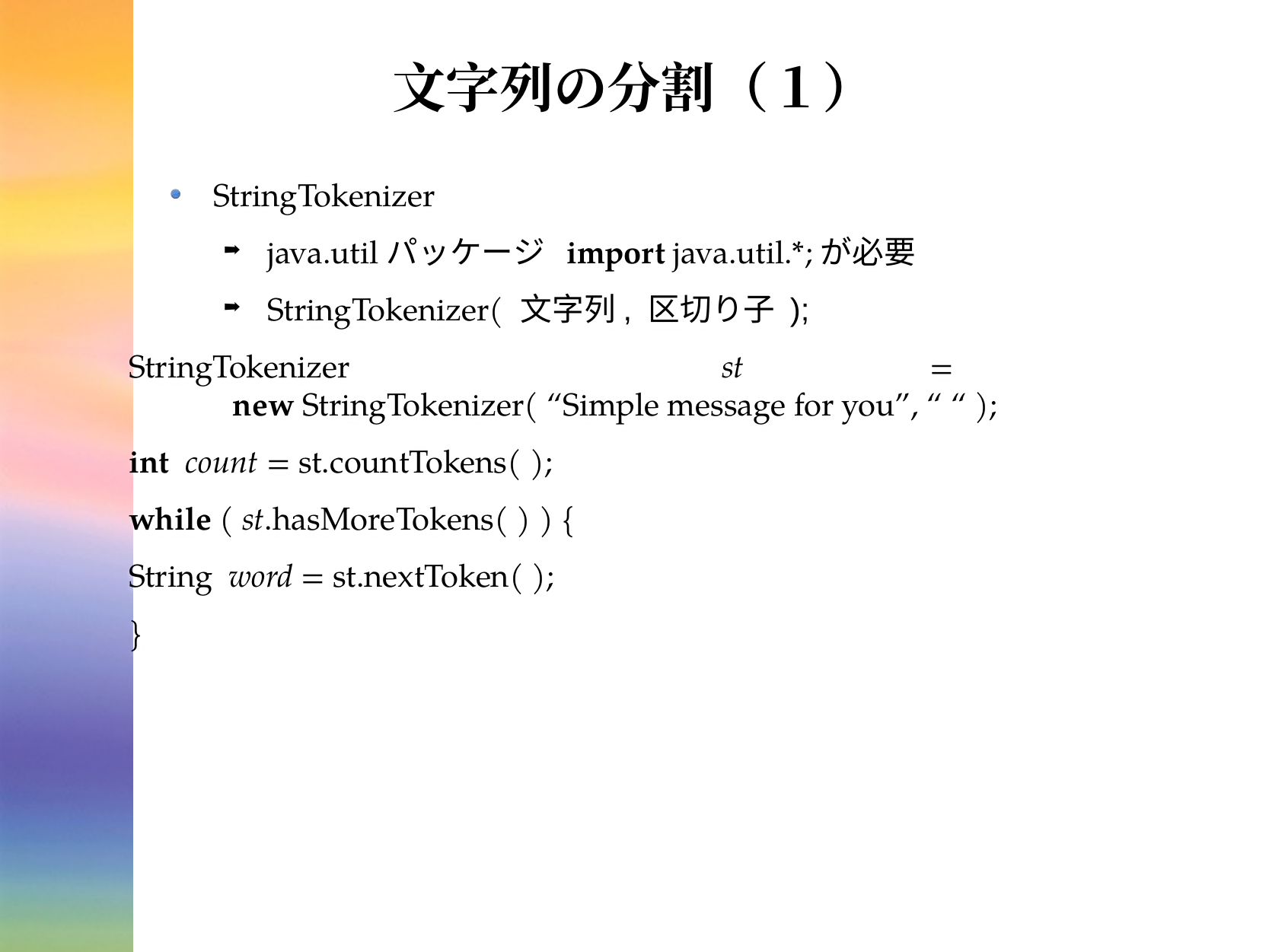

# 文字列の分割（１）
StringTokenizer
java.utilパッケージ  import java.util.*;が必要
StringTokenizer( 文字列, 区切り子 );
StringTokenizer  st =
             new StringTokenizer( “Simple message for you”, “ “ );
int  count = st.countTokens( );
while ( st.hasMoreTokens( ) ) {
String  word = st.nextToken( );
}